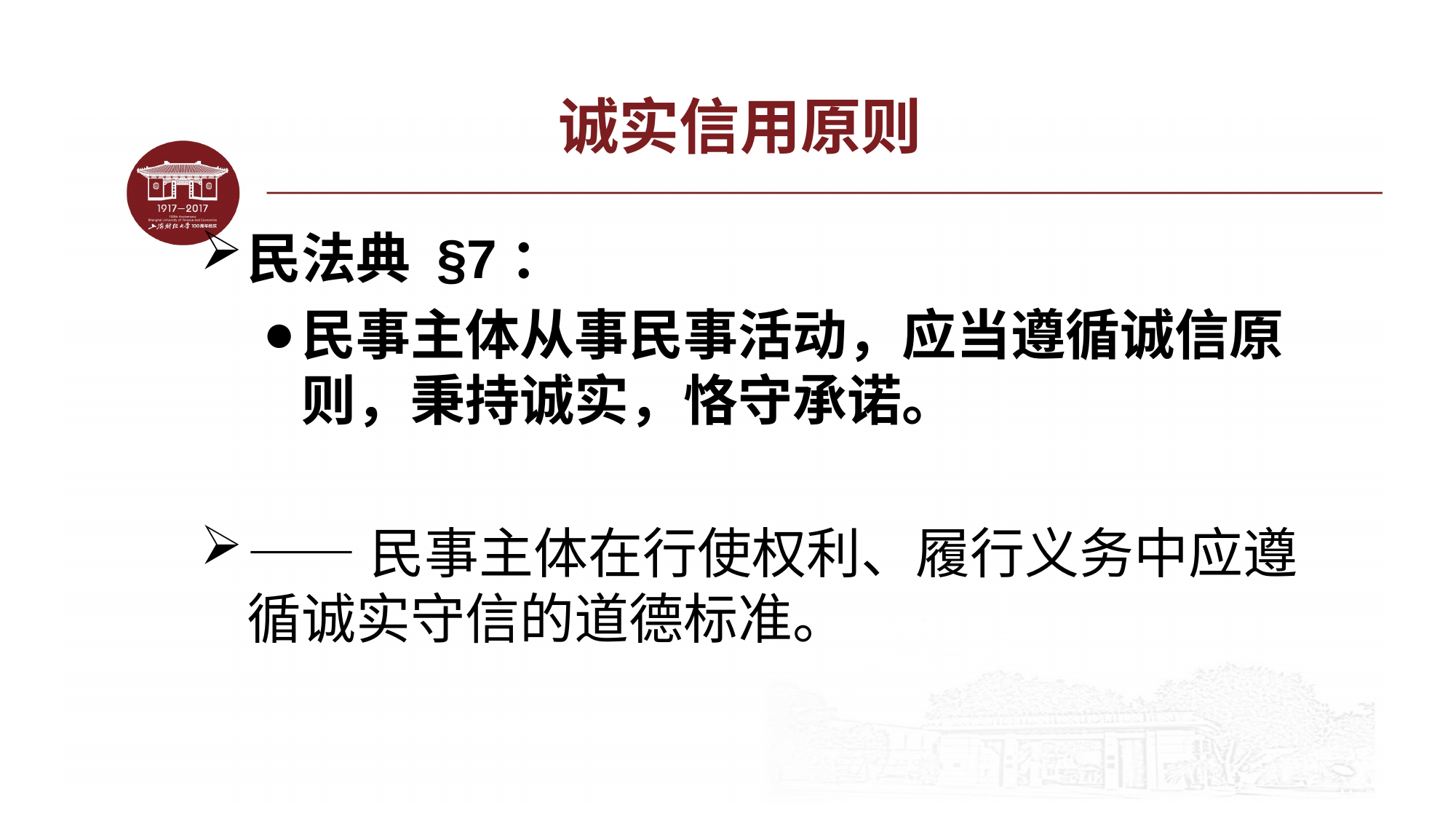

# 诚实信用原则
民法典 §7：
民事主体从事民事活动，应当遵循诚信原则，秉持诚实，恪守承诺。

——民事主体在行使权利、履行义务中应遵循诚实守信的道德标准。